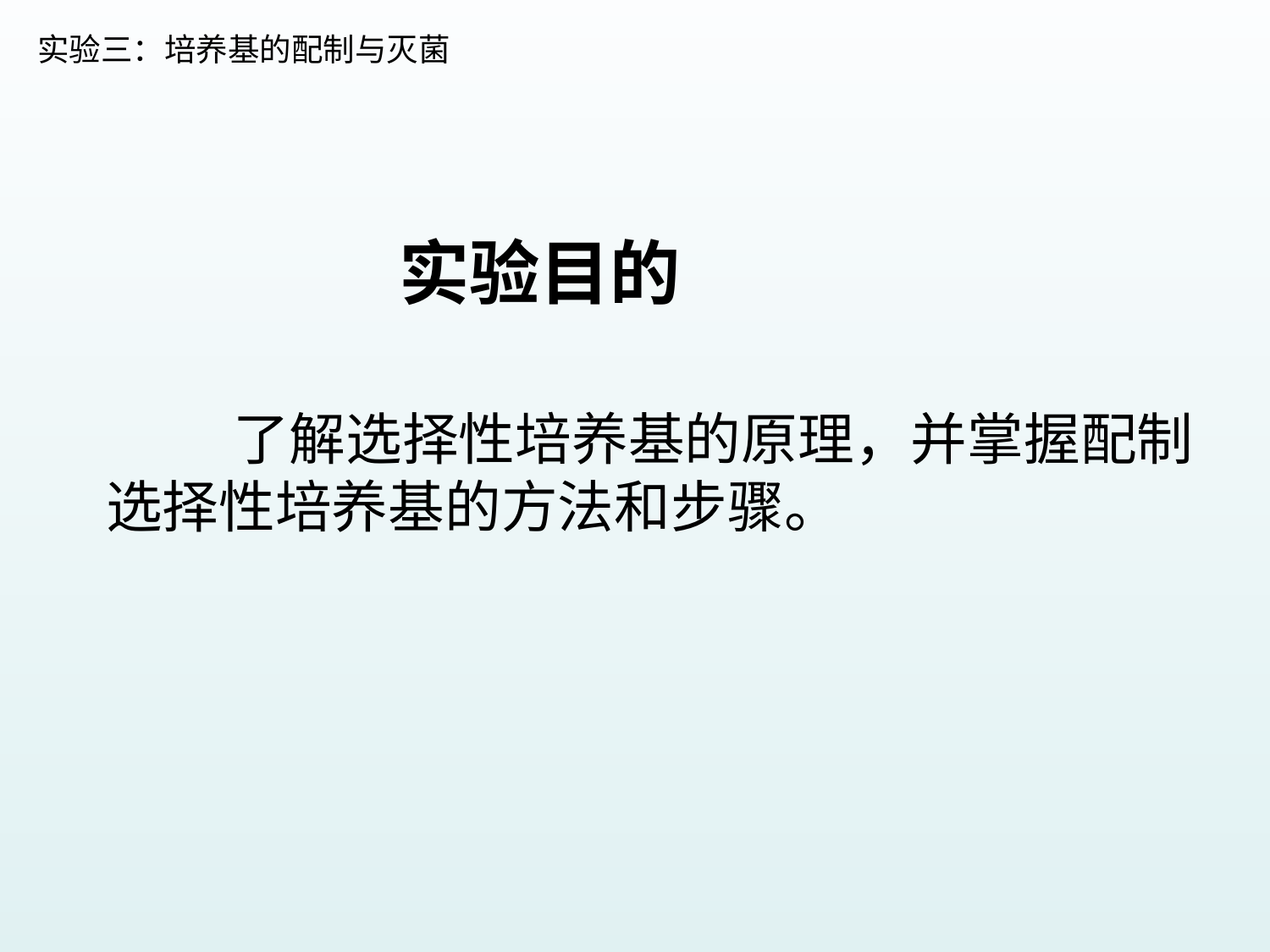

实验三：培养基的配制与灭菌
                      实验目的

    了解选择性培养基的原理，并掌握配制选择性培养基的方法和步骤。